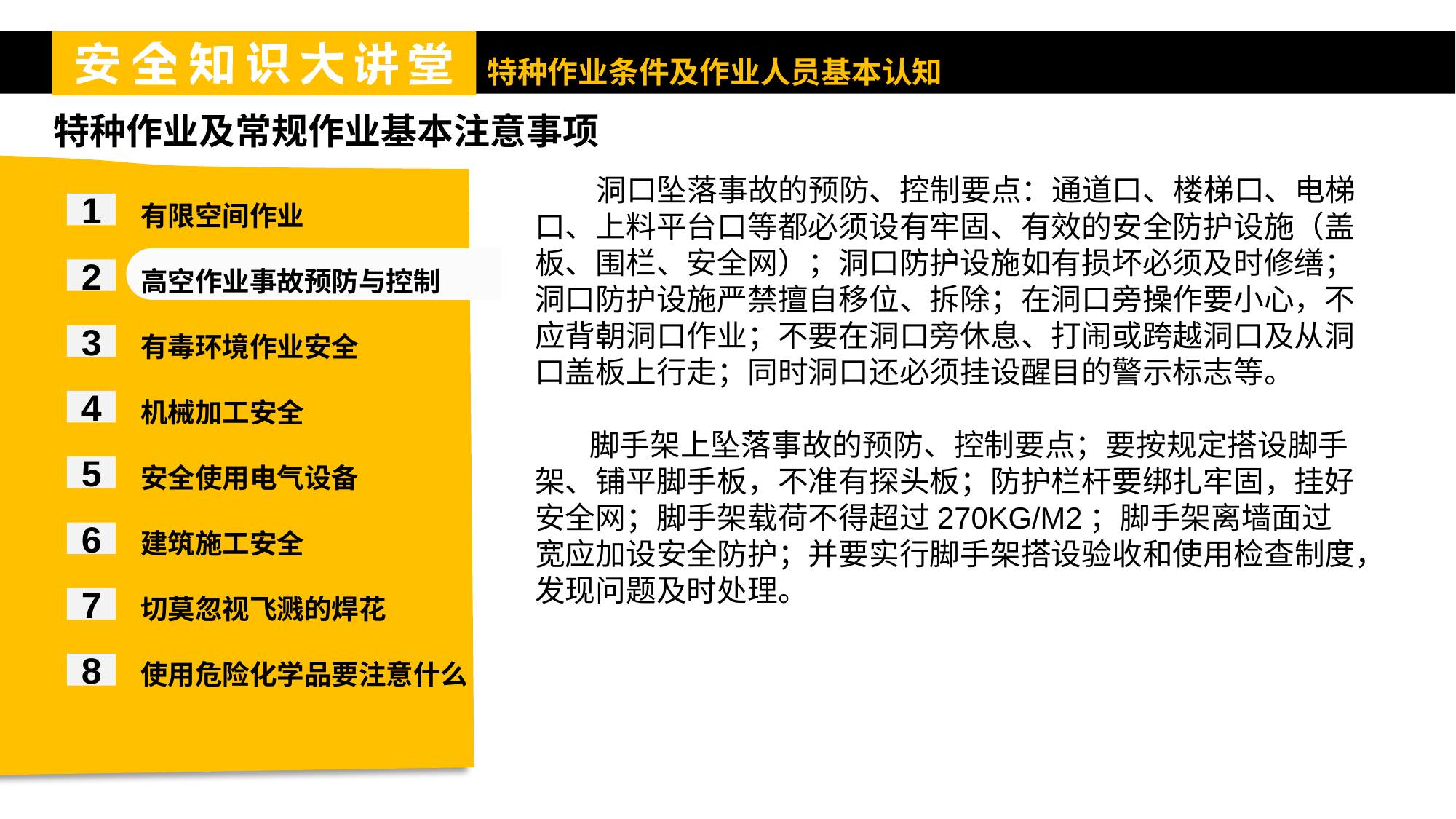

特种作业及常规作业基本注意事项
有限空间作业
高空作业事故预防与控制
有毒环境作业安全
机械加工安全
安全使用电气设备
建筑施工安全
切莫忽视飞溅的焊花
使用危险化学品要注意什么
        洞口坠落事故的预防、控制要点：通道口、楼梯口、电梯口、上料平台口等都必须设有牢固、有效的安全防护设施（盖板、围栏、安全网）；洞口防护设施如有损坏必须及时修缮；洞口防护设施严禁擅自移位、拆除；在洞口旁操作要小心，不应背朝洞口作业；不要在洞口旁休息、打闹或跨越洞口及从洞口盖板上行走；同时洞口还必须挂设醒目的警示标志等。

       脚手架上坠落事故的预防、控制要点；要按规定搭设脚手架、铺平脚手板，不准有探头板；防护栏杆要绑扎牢固，挂好安全网；脚手架载荷不得超过270KG/M2；脚手架离墙面过宽应加设安全防护；并要实行脚手架搭设验收和使用检查制度，发现问题及时处理。
1
2
3
4
5
6
7
8